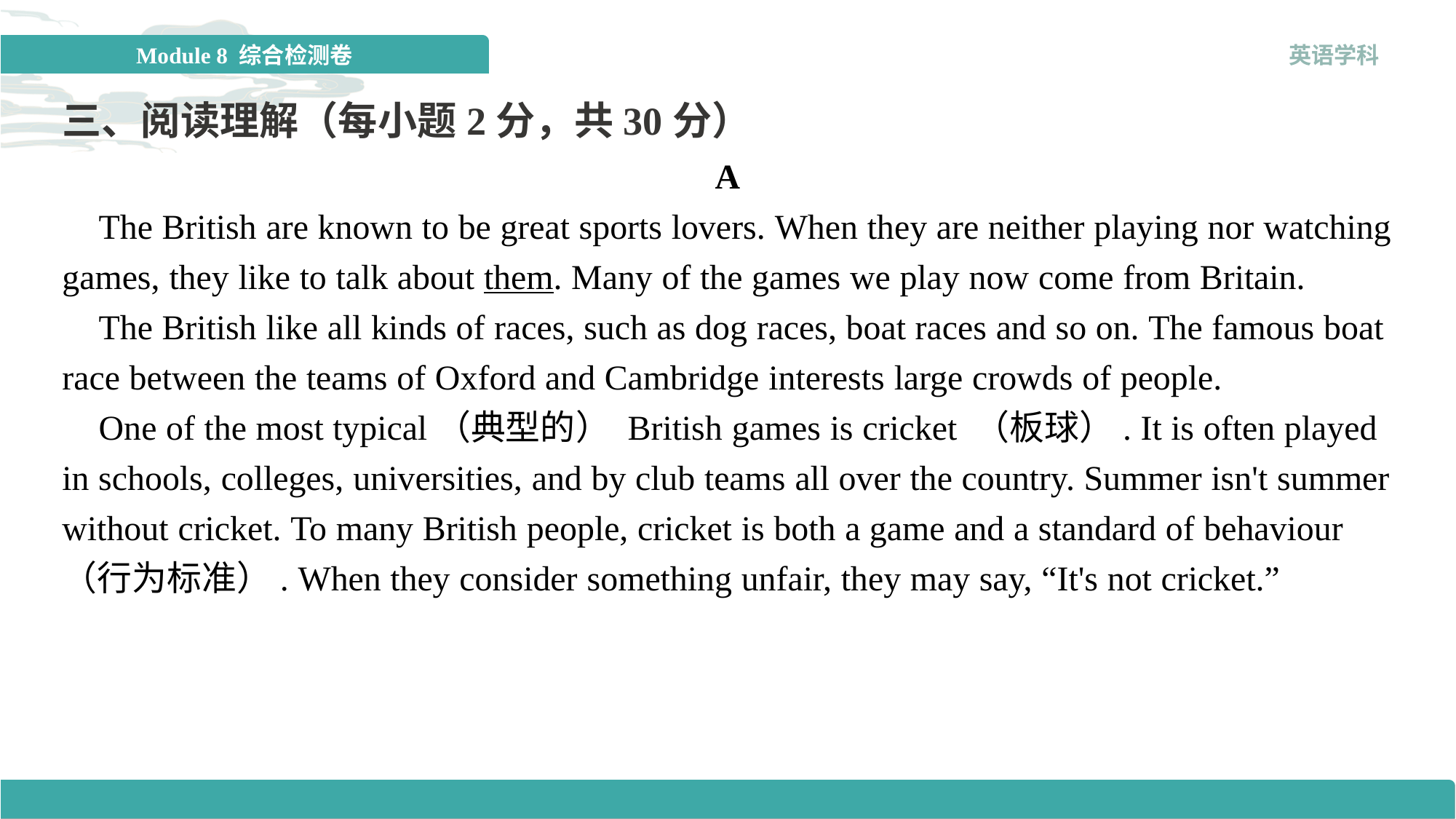

三、阅读理解（每小题2分，共30分）
A
    The British are known to be great sports lovers. When they are neither playing nor watching games, they like to talk about them. Many of the games we play now come from Britain.
    The British like all kinds of races, such as dog races, boat races and so on. The famous boat race between the teams of Oxford and Cambridge interests large crowds of people.
    One of the most typical（典型的） British games is cricket （板球）. It is often played in schools, colleges, universities, and by club teams all over the country. Summer isn't summer without cricket. To many British people, cricket is both a game and a standard of behaviour（行为标准）. When they consider something unfair, they may say, “It's not cricket.”